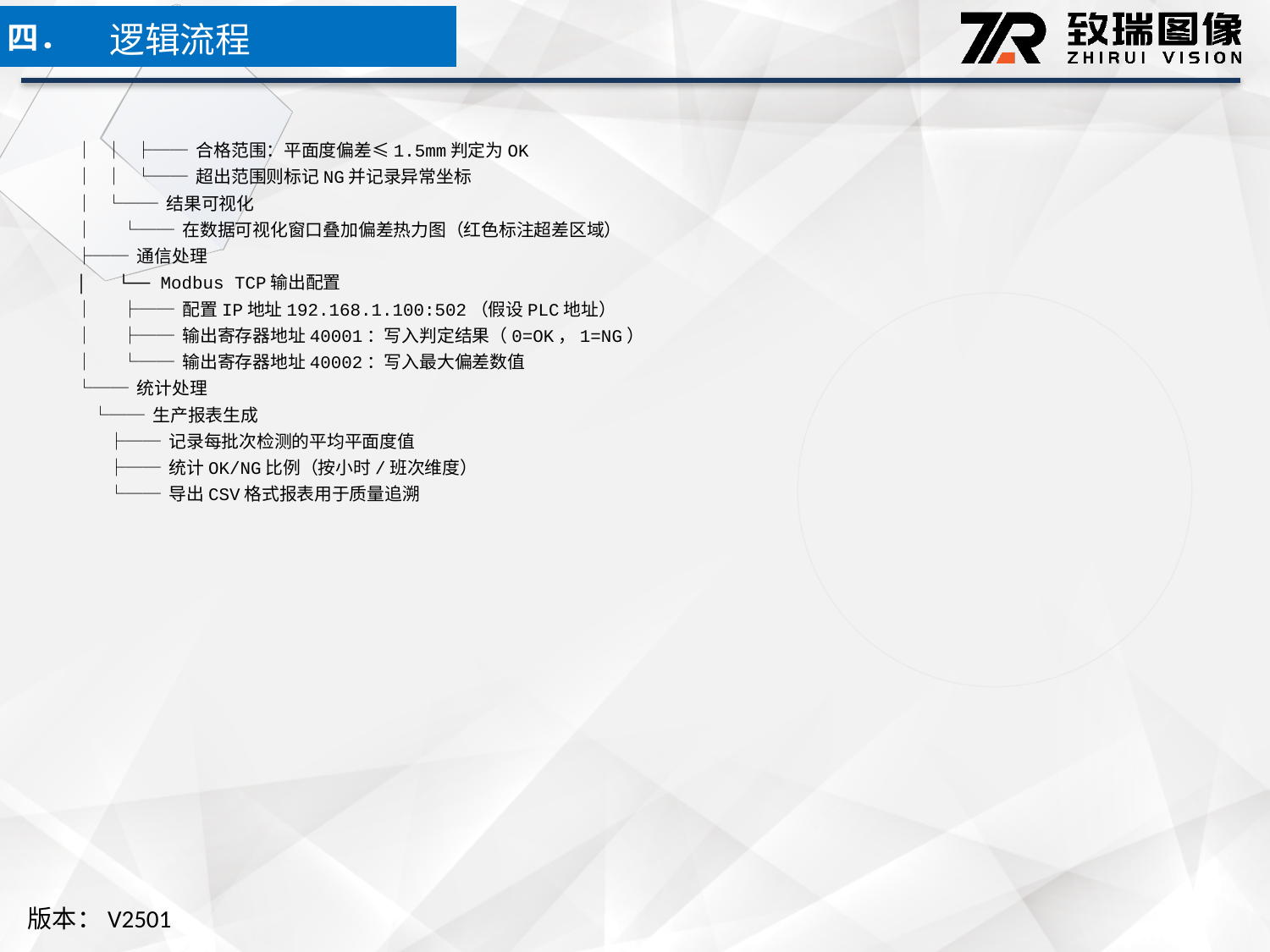

逻辑流程
四．

│   │   ├── 合格范围：平面度偏差≤1.5mm判定为OK
│   │   └── 超出范围则标记NG并记录异常坐标
│   └── 结果可视化
│       └── 在数据可视化窗口叠加偏差热力图（红色标注超差区域）
├── 通信处理
│   └── Modbus TCP输出配置
│       ├── 配置IP地址192.168.1.100:502（假设PLC地址）
│       ├── 输出寄存器地址40001：写入判定结果（0=OK，1=NG）
│       └── 输出寄存器地址40002：写入最大偏差数值
└── 统计处理
    └── 生产报表生成
        ├── 记录每批次检测的平均平面度值
        ├── 统计OK/NG比例（按小时/班次维度）
        └── 导出CSV格式报表用于质量追溯